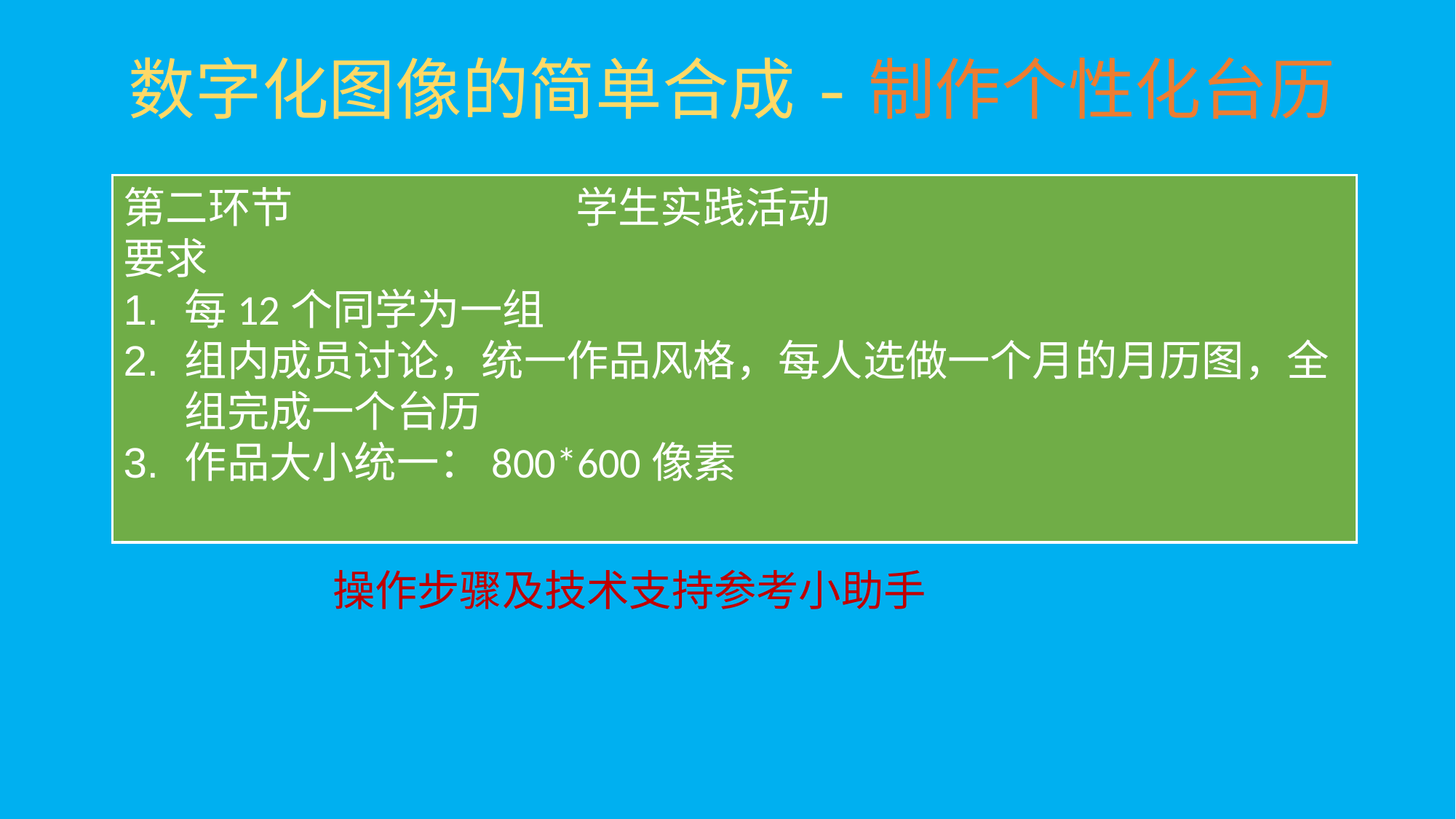

数字化图像的简单合成-制作个性化台历
第二环节                              学生实践活动
要求
每12个同学为一组
组内成员讨论，统一作品风格，每人选做一个月的月历图，全组完成一个台历
作品大小统一：800*600像素

操作步骤及技术支持参考小助手